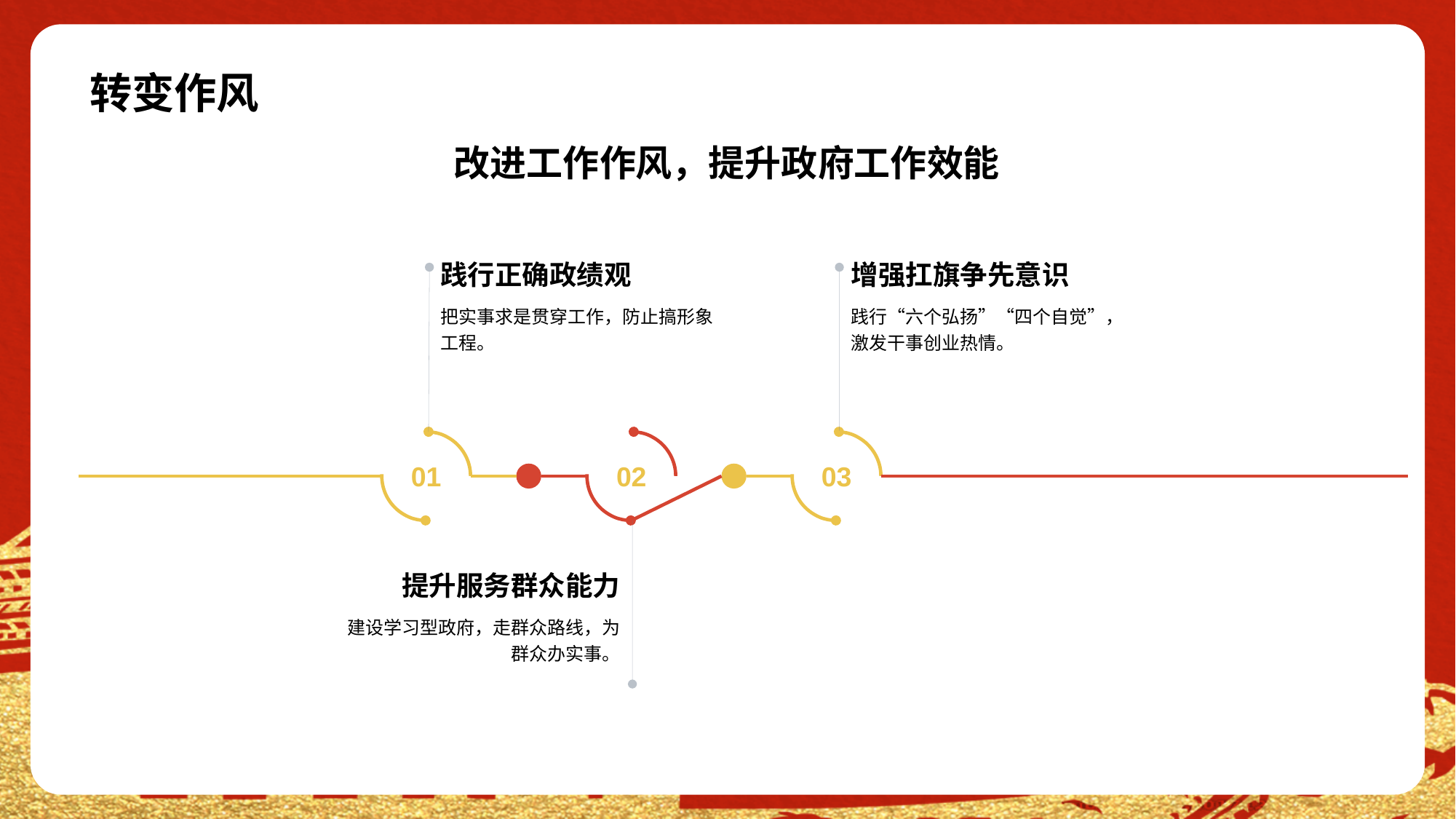

# 转变作风
改进工作作风，提升政府工作效能
践行正确政绩观
把实事求是贯穿工作，防止搞形象工程。
01
增强扛旗争先意识
践行“六个弘扬”“四个自觉”，激发干事创业热情。
03

02
提升服务群众能力
建设学习型政府，走群众路线，为群众办实事。